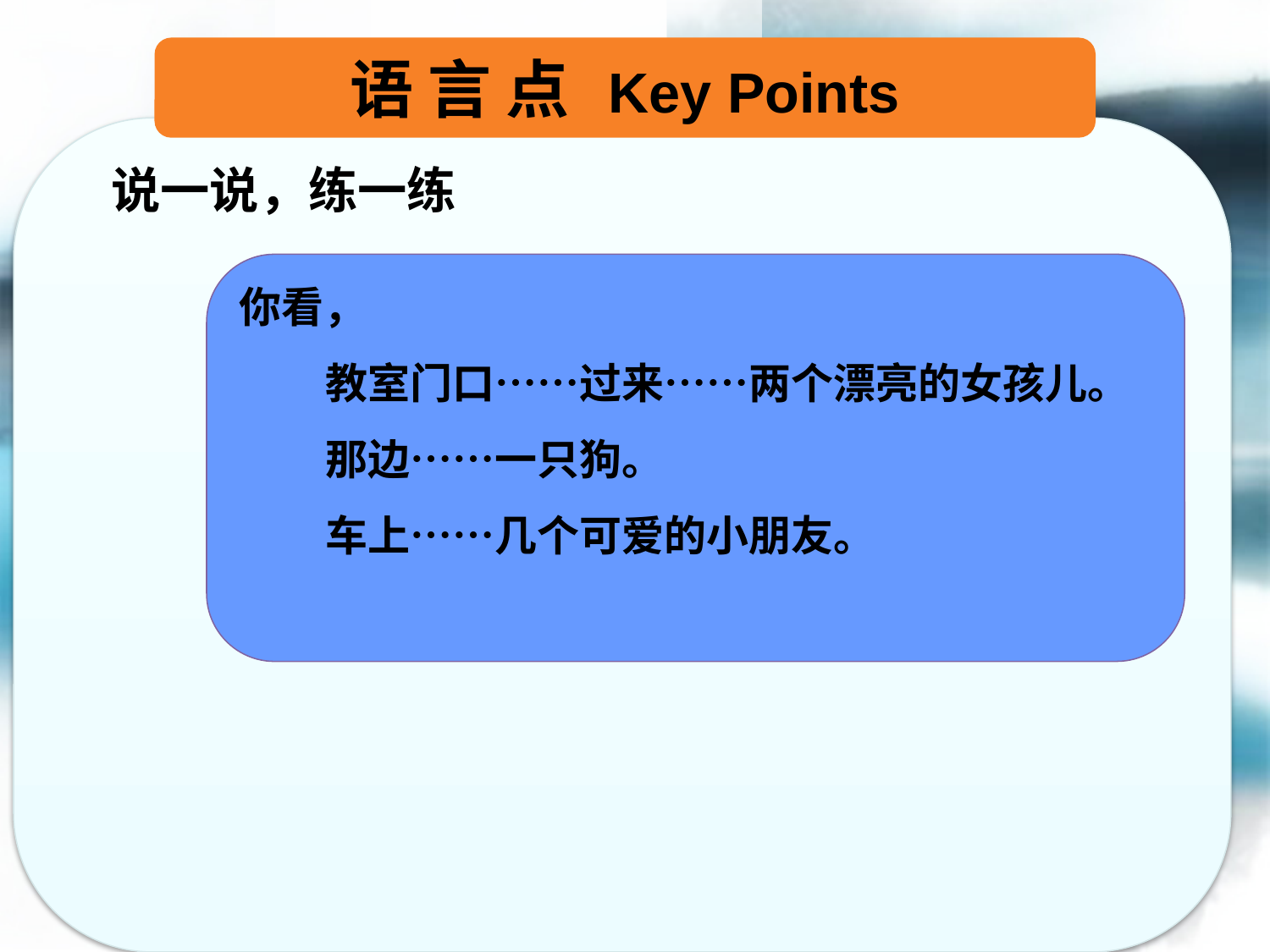

语 言 点  Key Points

说一说，练一练

你看，
        教室门口……过来……两个漂亮的女孩儿。
        那边……一只狗。
        车上……几个可爱的小朋友。